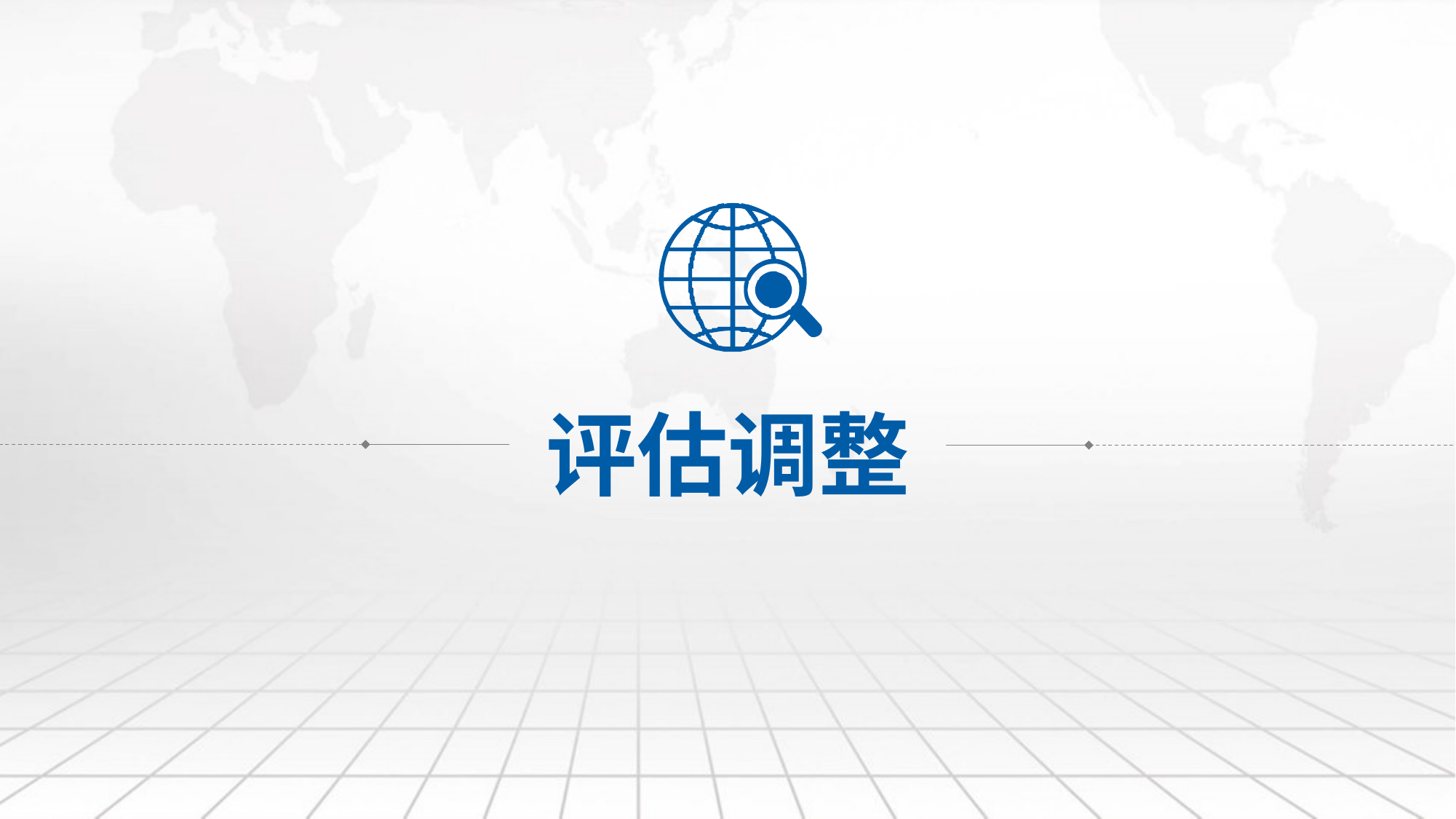

评估调整
单击此处编辑母版文本样式
第二级
第三级
第四级
第五级
2022/10/23

12